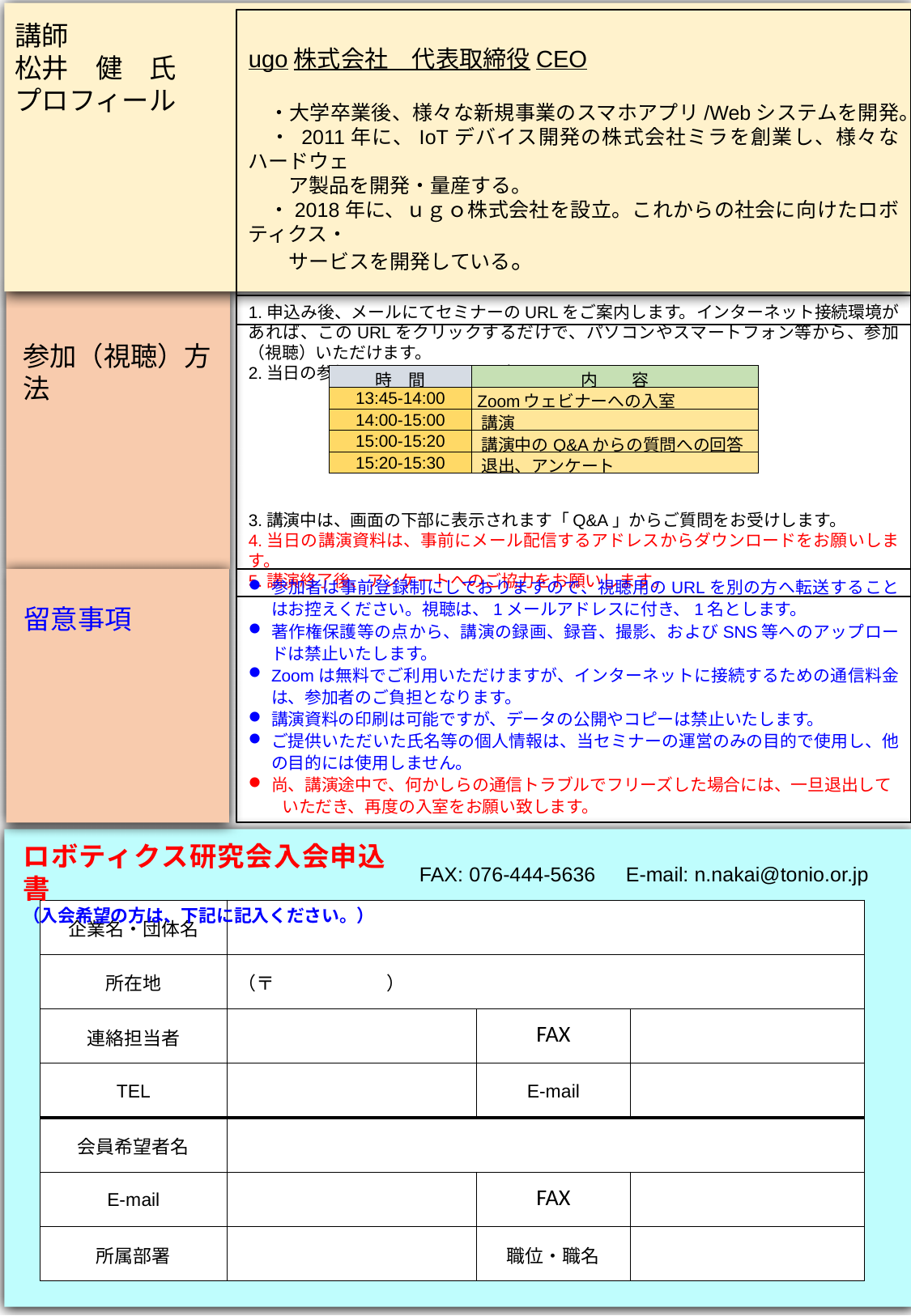

ugo株式会社　代表取締役CEO

　・大学卒業後、様々な新規事業のスマホアプリ/Webシステムを開発。
　・ 2011年に、IoTデバイス開発の株式会社ミラを創業し、様々なハードウェ
　　ア製品を開発・量産する。
　・2018年に、ｕｇｏ株式会社を設立。これからの社会に向けたロボティクス・
　　サービスを開発している。

講師
松井　健　氏
プロフィール

1.申込み後、メールにてセミナーのURLをご案内します。インターネット接続環境があれば、このURLをクリックするだけで、パソコンやスマートフォン等から、参加（視聴）いただけます。
2.当日の参加スケジュールは、下表のとおりです。

3.講演中は、画面の下部に表示されます「Q&A」からご質問をお受けします。
4.当日の講演資料は、事前にメール配信するアドレスからダウンロードをお願いします。
5.講演終了後、アンケートへのご協力をお願いします。
参加（視聴）方法
| 時　間 | 内　　容 |
| --- | --- |
| 13:45-14:00 | Zoomウェビナーへの入室 |
| 14:00-15:00 | 講演 |
| 15:00-15:20 | 講演中のQ&Aからの質問への回答 |
| 15:20-15:30 | 退出、アンケート |

参加者は事前登録制にしておりますので、視聴用のURLを別の方へ転送することはお控えください。視聴は、1メールアドレスに付き、1名とします。
著作権保護等の点から、講演の録画、録音、撮影、およびSNS等へのアップロードは禁止いたします。
Zoomは無料でご利用いただけますが、インターネットに接続するための通信料金は、参加者のご負担となります。
講演資料の印刷は可能ですが、データの公開やコピーは禁止いたします。
ご提供いただいた氏名等の個人情報は、当セミナーの運営のみの目的で使用し、他の目的には使用しません。
尚、講演途中で、何かしらの通信トラブルでフリーズした場合には、一旦退出して
　　いただき、再度の入室をお願い致します。
留意事項

ロボティクス研究会入会申込書
（入会希望の方は、下記に記入ください。）
FAX: 076-444-5636　E-mail: n.nakai@tonio.or.jp
| 企業名・団体名 |  |  |  |
| --- | --- | --- | --- |
| 所在地 | （〒　　　　　　） |  |  |
| 連絡担当者 |  | FAX |  |
| TEL |  | E-mail |  |
| 会員希望者名 |  |  |  |
| E-mail |  | FAX |  |
| 所属部署 |  | 職位・職名 |  |